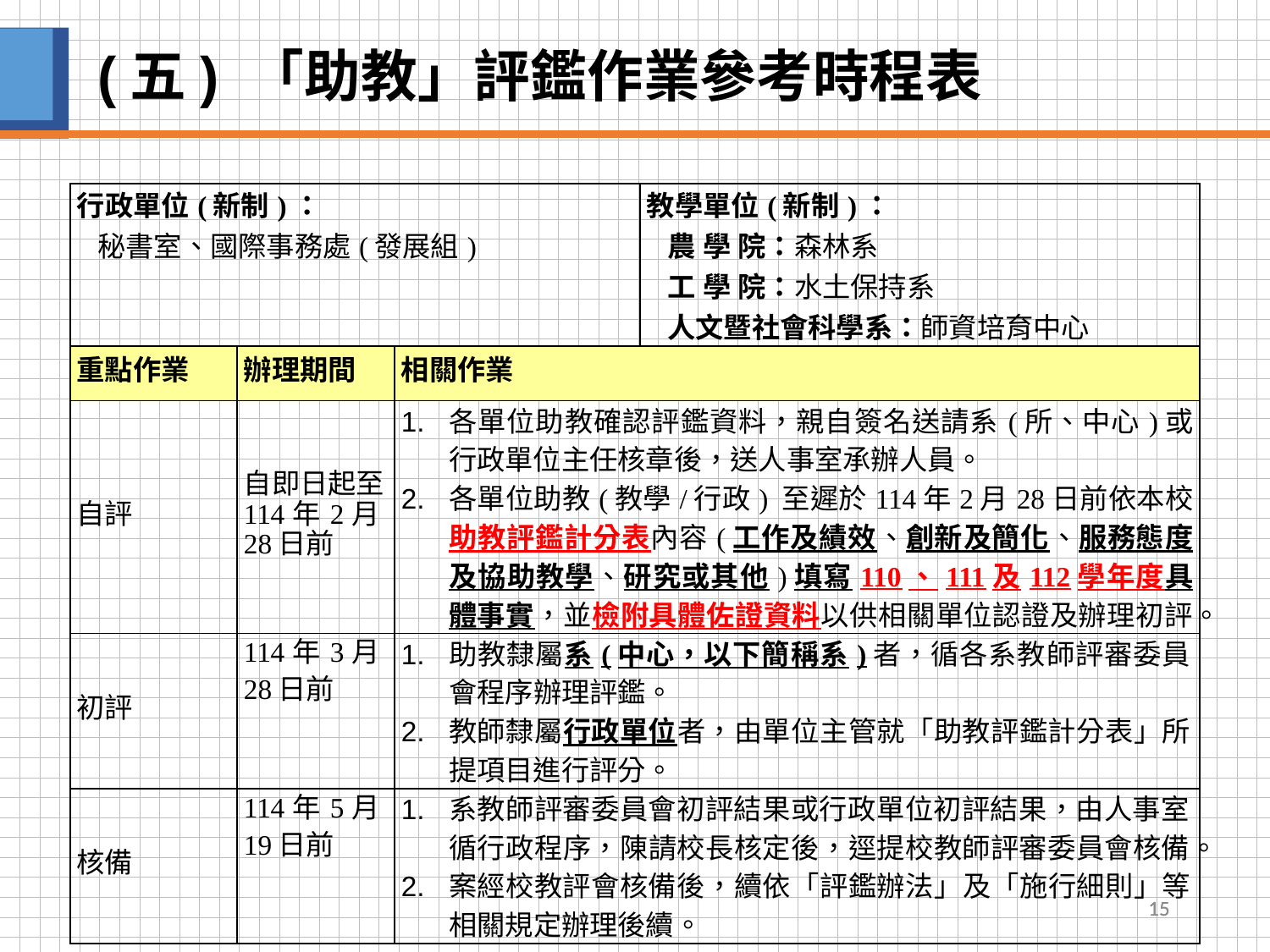

(五) 「助教」評鑑作業參考時程表
| 行政單位(新制)： 秘書室、國際事務處(發展組) |  |  | 教學單位(新制)： 農 學 院：森林系 工 學 院：水土保持系 人文暨社會科學系：師資培育中心 |
| --- | --- | --- | --- |
| 重點作業 | 辦理期間 | 相關作業 |  |
| 自評 | 自即日起至114年2月28日前 | 各單位助教確認評鑑資料，親自簽名送請系(所、中心)或行政單位主任核章後，送人事室承辦人員。 各單位助教(教學/行政) 至遲於114年2月28日前依本校助教評鑑計分表內容(工作及績效、創新及簡化、服務態度及協助教學、研究或其他)填寫110、111及112學年度具體事實，並檢附具體佐證資料以供相關單位認證及辦理初評。 |  |
| 初評 | 114年3月28日前 | 助教隸屬系(中心，以下簡稱系)者，循各系教師評審委員會程序辦理評鑑。 教師隸屬行政單位者，由單位主管就「助教評鑑計分表」所提項目進行評分。 |  |
| 核備 | 114年5月19日前 | 系教師評審委員會初評結果或行政單位初評結果，由人事室循行政程序，陳請校長核定後，逕提校教師評審委員會核備。 案經校教評會核備後，續依「評鑑辦法」及「施行細則」等相關規定辦理後續。 |  |
15